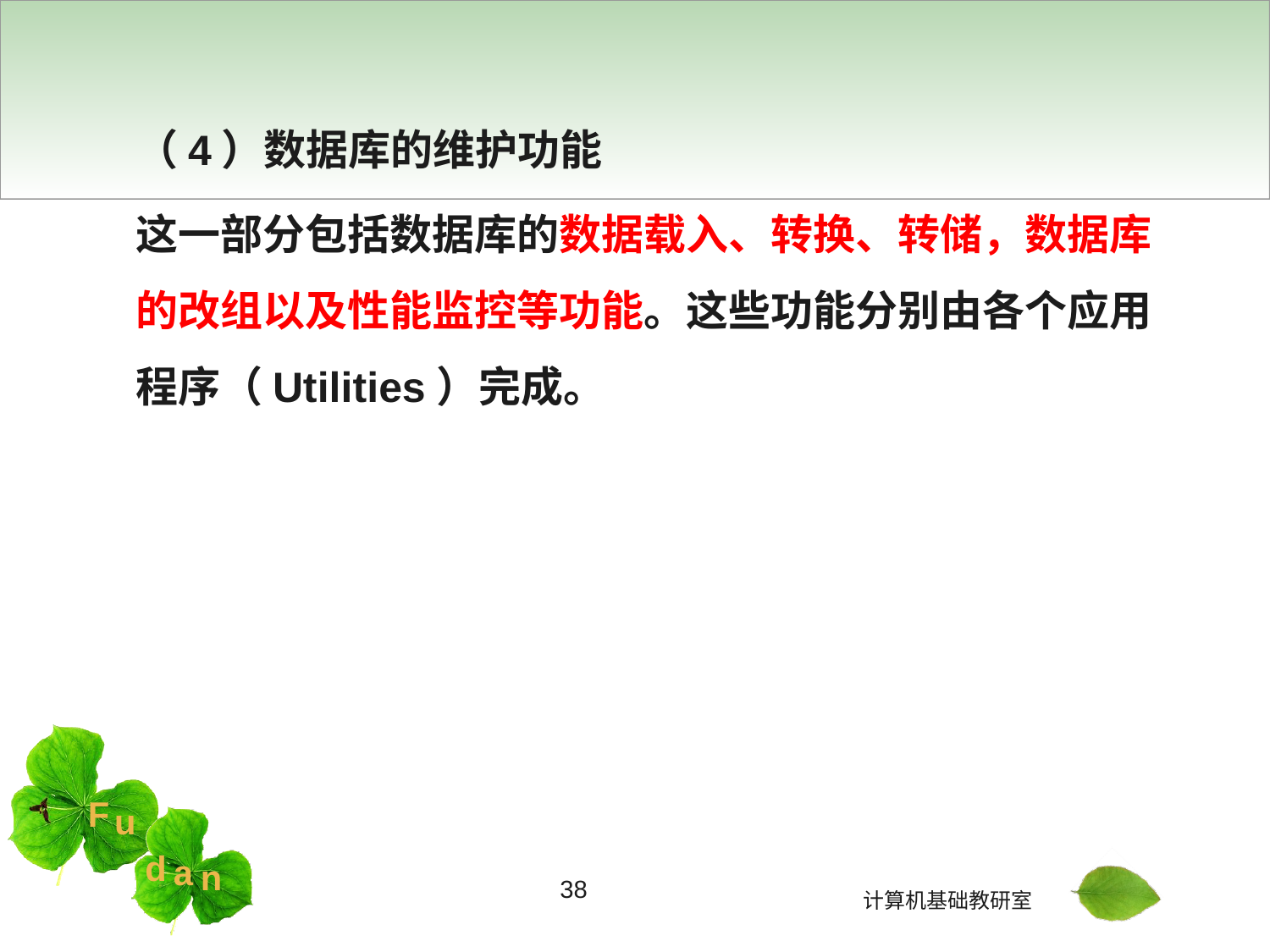

（4）数据库的维护功能
这一部分包括数据库的数据载入、转换、转储，数据库的改组以及性能监控等功能。这些功能分别由各个应用程序（Utilities）完成。

38